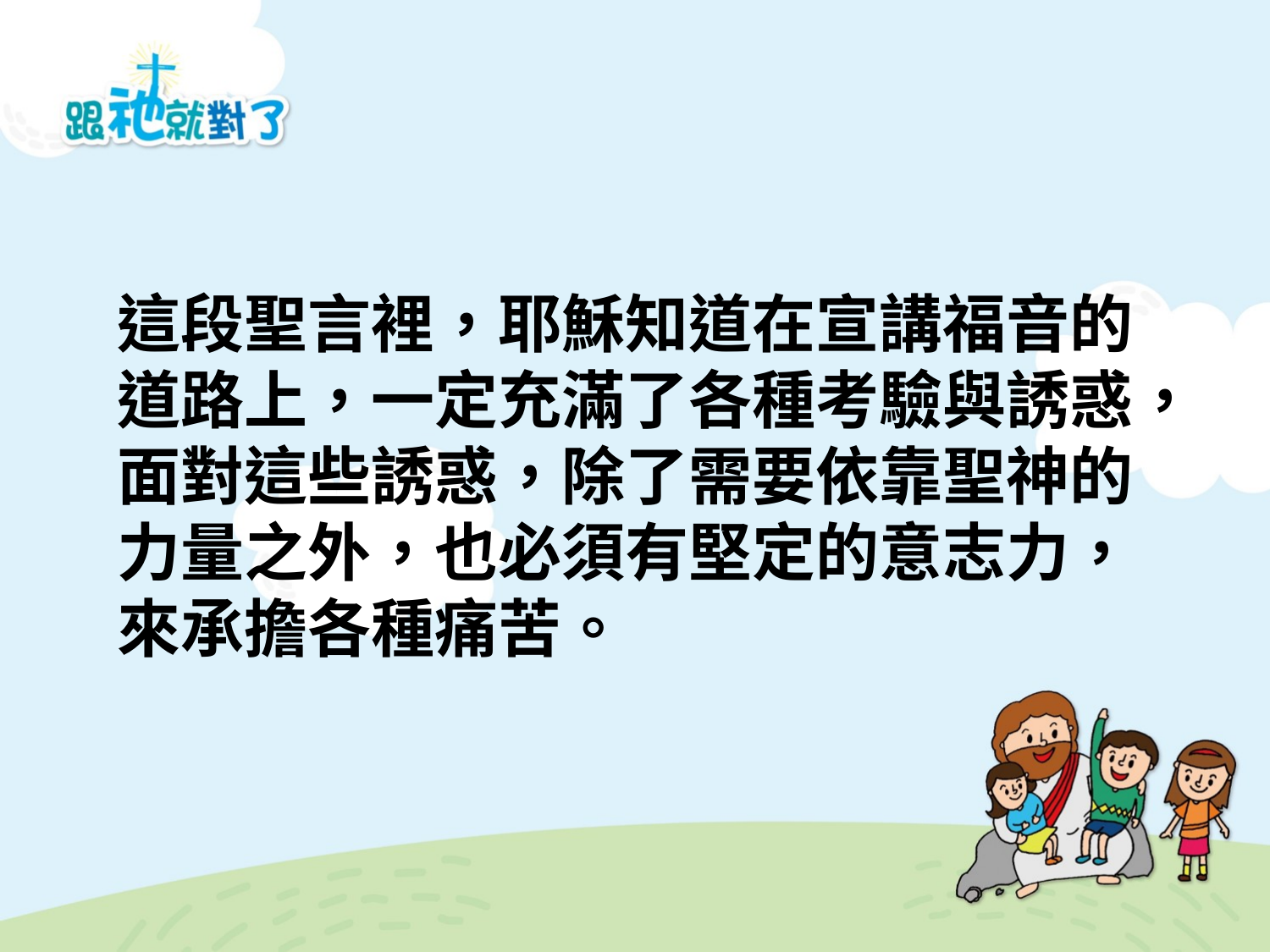

這段聖言裡，耶穌知道在宣講福音的道路上，一定充滿了各種考驗與誘惑，面對這些誘惑，除了需要依靠聖神的力量之外，也必須有堅定的意志力，來承擔各種痛苦。